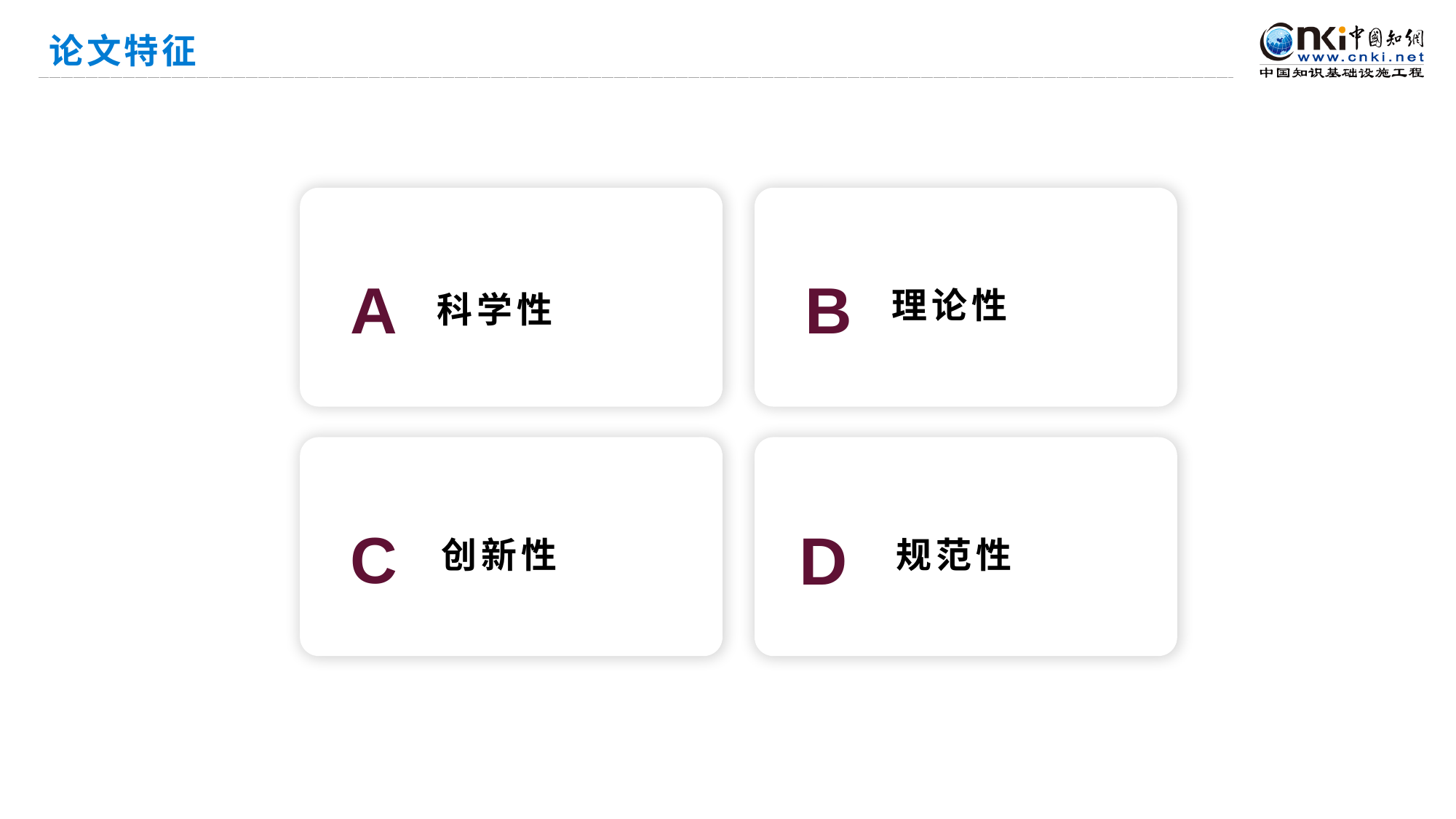

# 论文特征

A
B
理论性
科学性

D
C

创新性
规范性